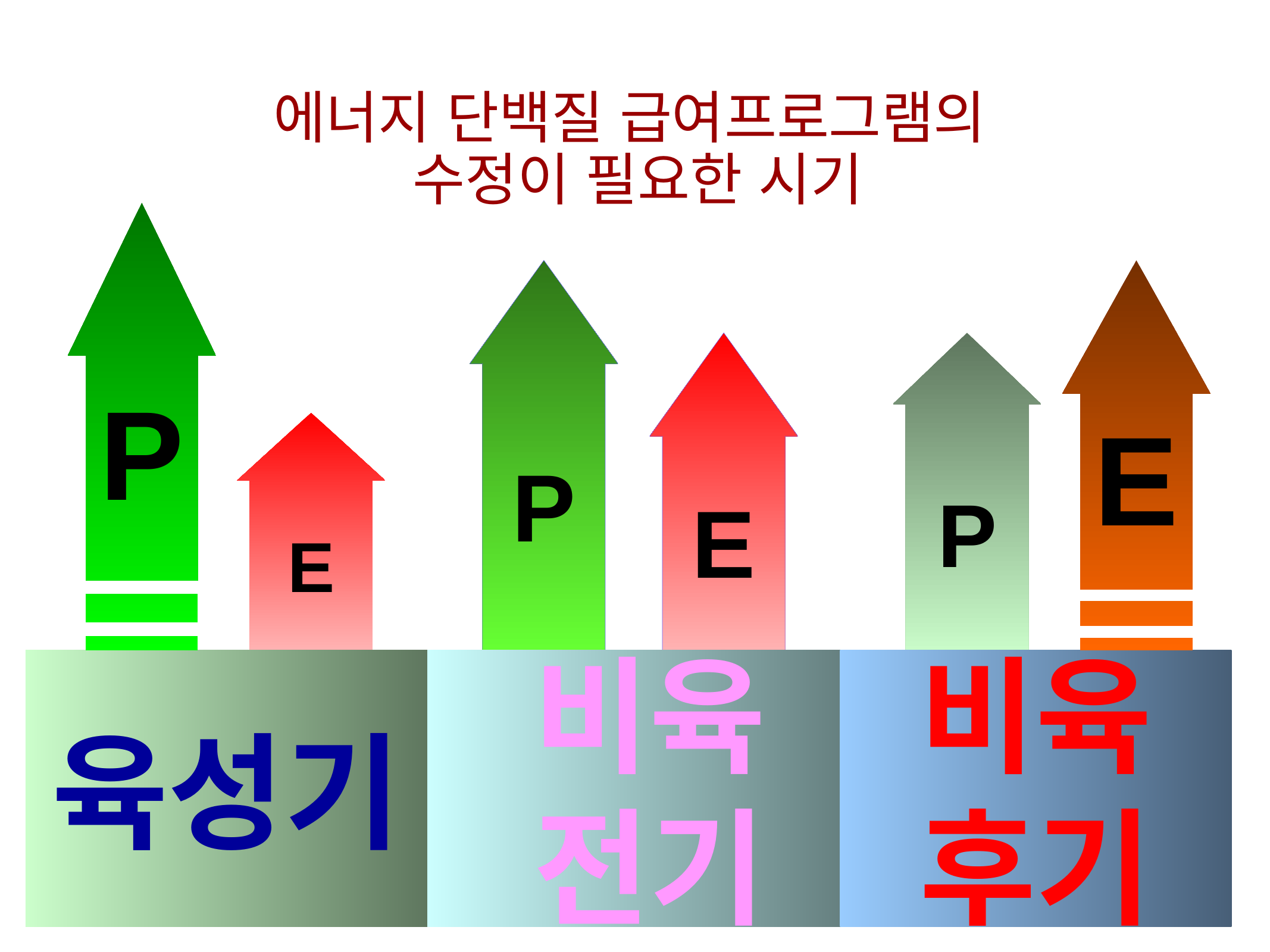

에너지 단백질 급여프로그램의
수정이 필요한 시기
P
E
P
P
E
E
육성기
비육
전기
비육
후기